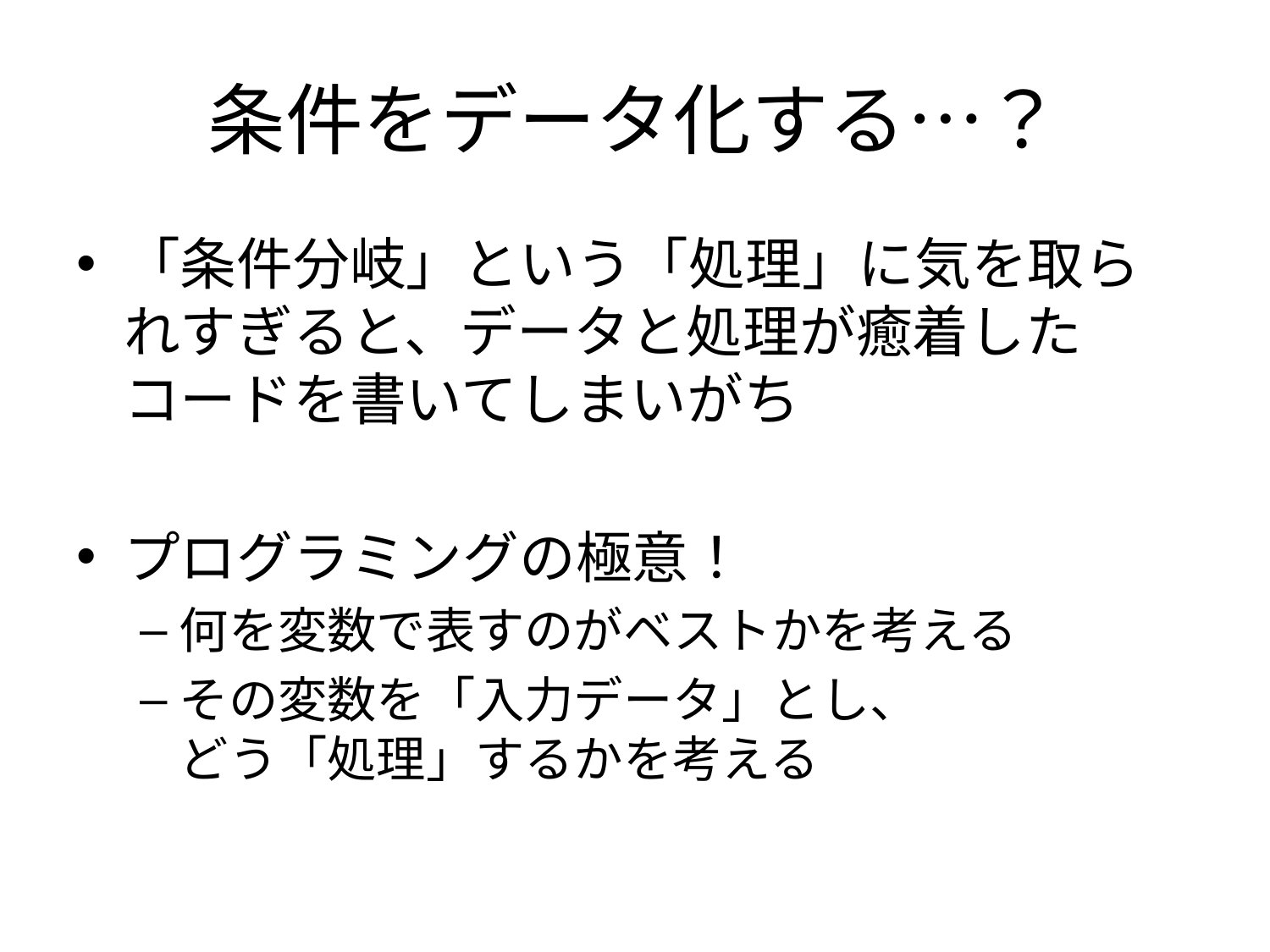

# 条件をデータ化する…？
「条件分岐」という「処理」に気を取られすぎると、データと処理が癒着したコードを書いてしまいがち

プログラミングの極意！
何を変数で表すのがベストかを考える
その変数を「入力データ」とし、
どう「処理」するかを考える